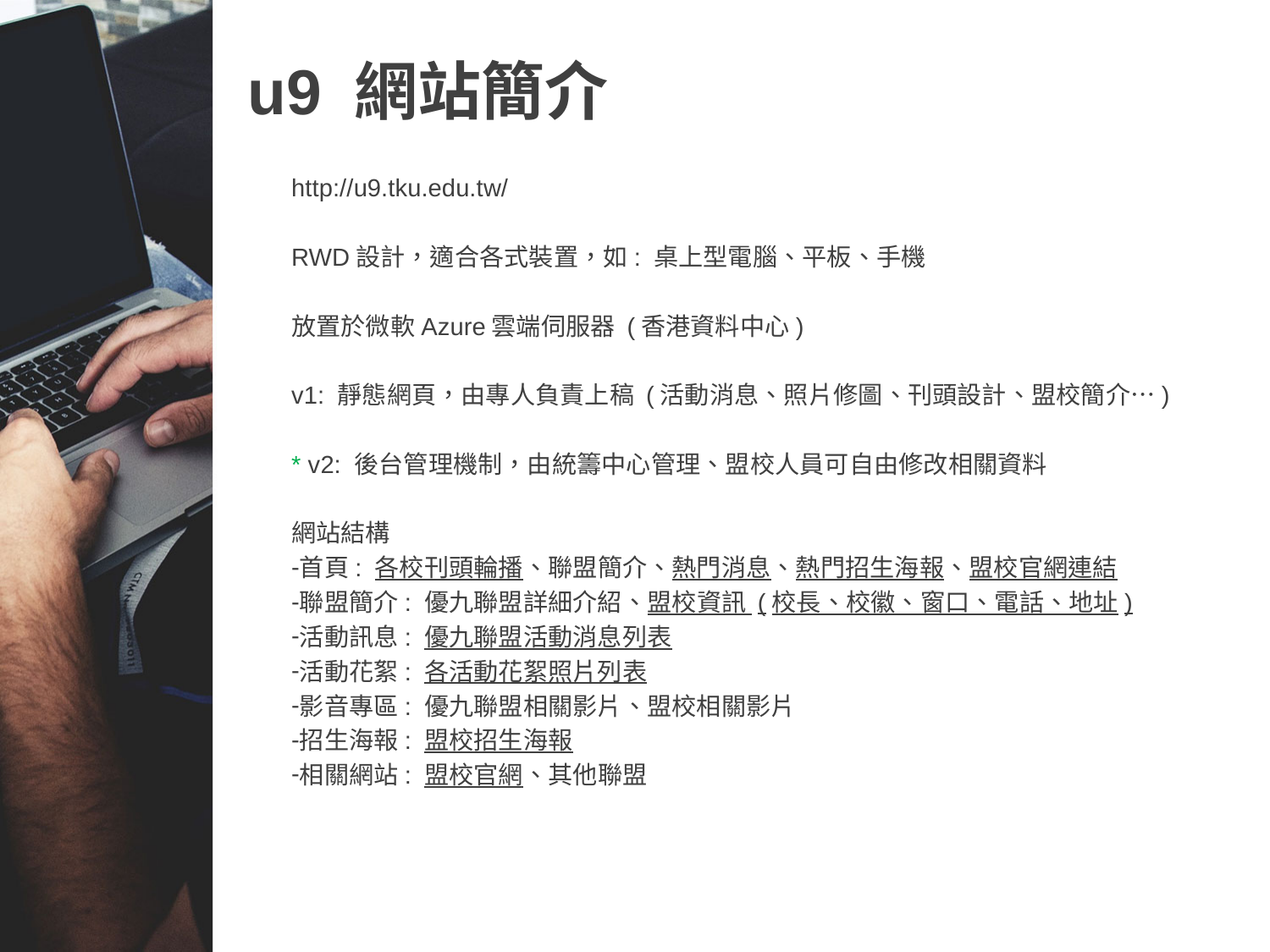

u9 網站簡介
http://u9.tku.edu.tw/

RWD設計，適合各式裝置，如: 桌上型電腦、平板、手機

放置於微軟Azure雲端伺服器 (香港資料中心)

v1: 靜態網頁，由專人負責上稿 (活動消息、照片修圖、刊頭設計、盟校簡介…)

* v2: 後台管理機制，由統籌中心管理、盟校人員可自由修改相關資料

網站結構
首頁: 各校刊頭輪播、聯盟簡介、熱門消息、熱門招生海報、盟校官網連結
聯盟簡介: 優九聯盟詳細介紹、盟校資訊 (校長、校徽、窗口、電話、地址)
活動訊息: 優九聯盟活動消息列表
活動花絮: 各活動花絮照片列表
影音專區: 優九聯盟相關影片、盟校相關影片
招生海報: 盟校招生海報
相關網站: 盟校官網、其他聯盟